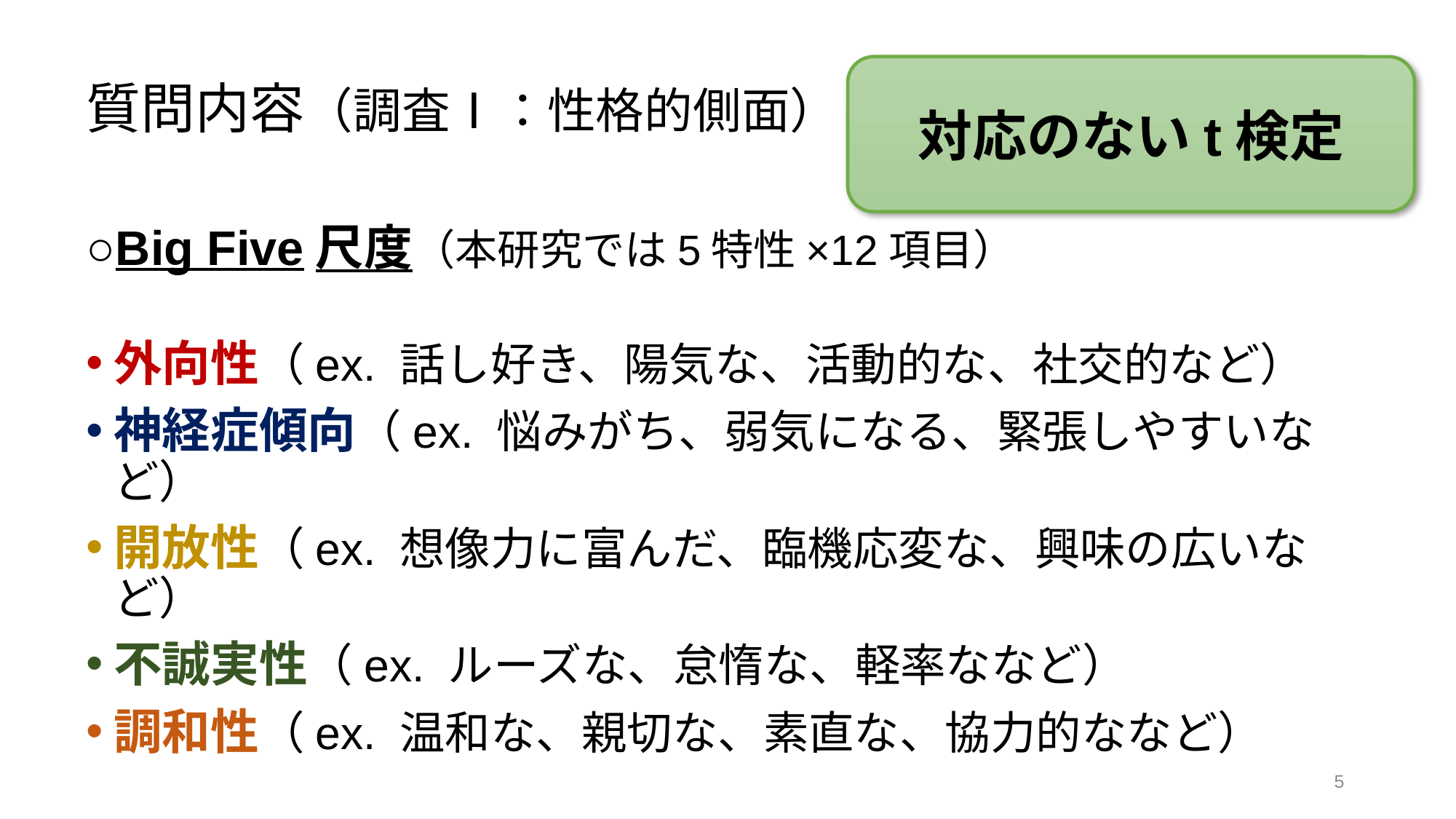

# 質問内容（調査Ⅰ：性格的側面）
対応のないt検定
○Big Five尺度（本研究では5特性×12項目）

外向性（ex. 話し好き、陽気な、活動的な、社交的など）
神経症傾向（ex. 悩みがち、弱気になる、緊張しやすいなど）
開放性（ex. 想像力に富んだ、臨機応変な、興味の広いなど）
不誠実性（ex. ルーズな、怠惰な、軽率ななど）
調和性（ex. 温和な、親切な、素直な、協力的ななど）
5